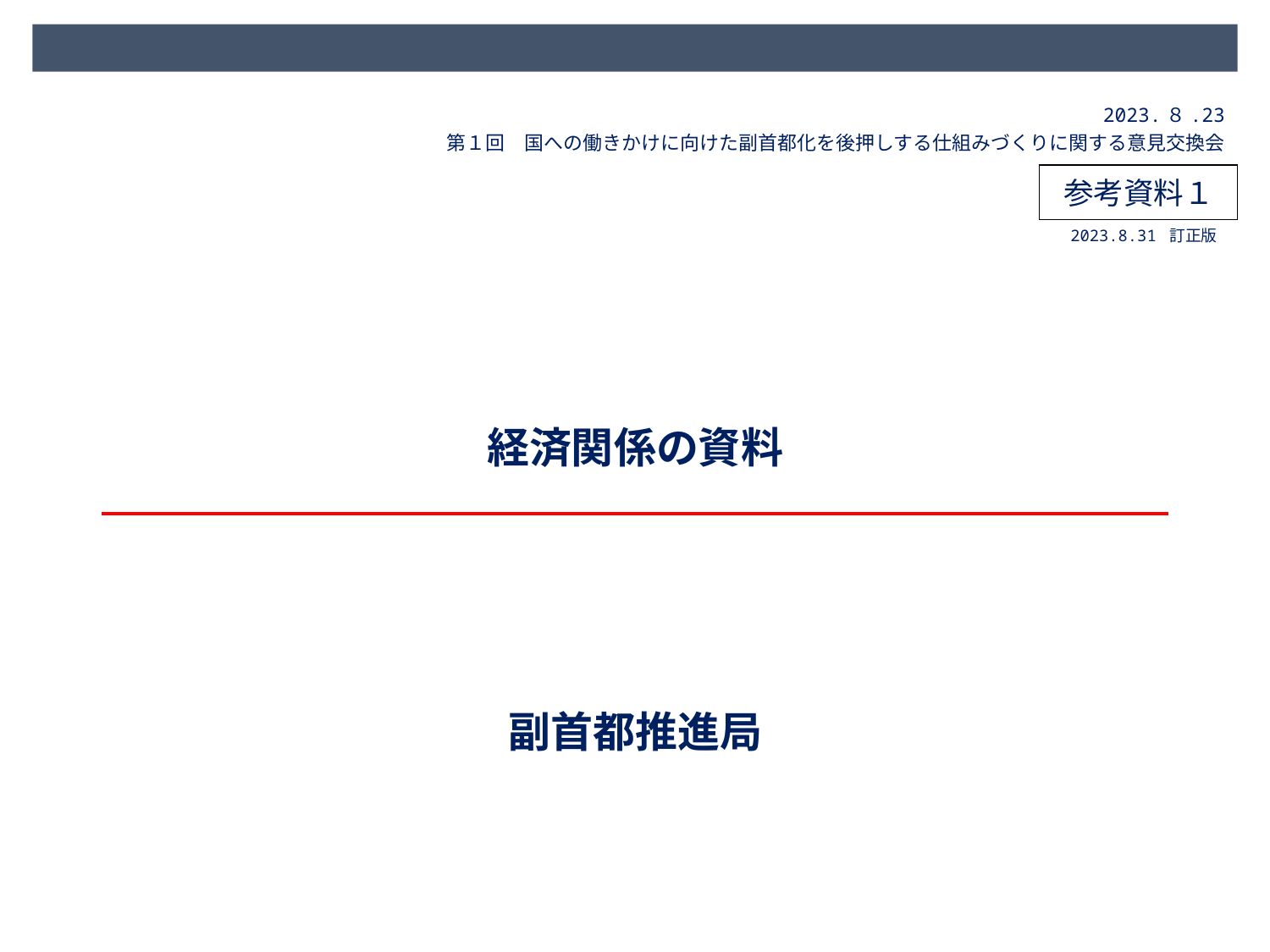

2023.８.23
第１回　国への働きかけに向けた副首都化を後押しする仕組みづくりに関する意見交換会
参考資料１
2023.8.31 訂正版
経済関係の資料
副首都推進局